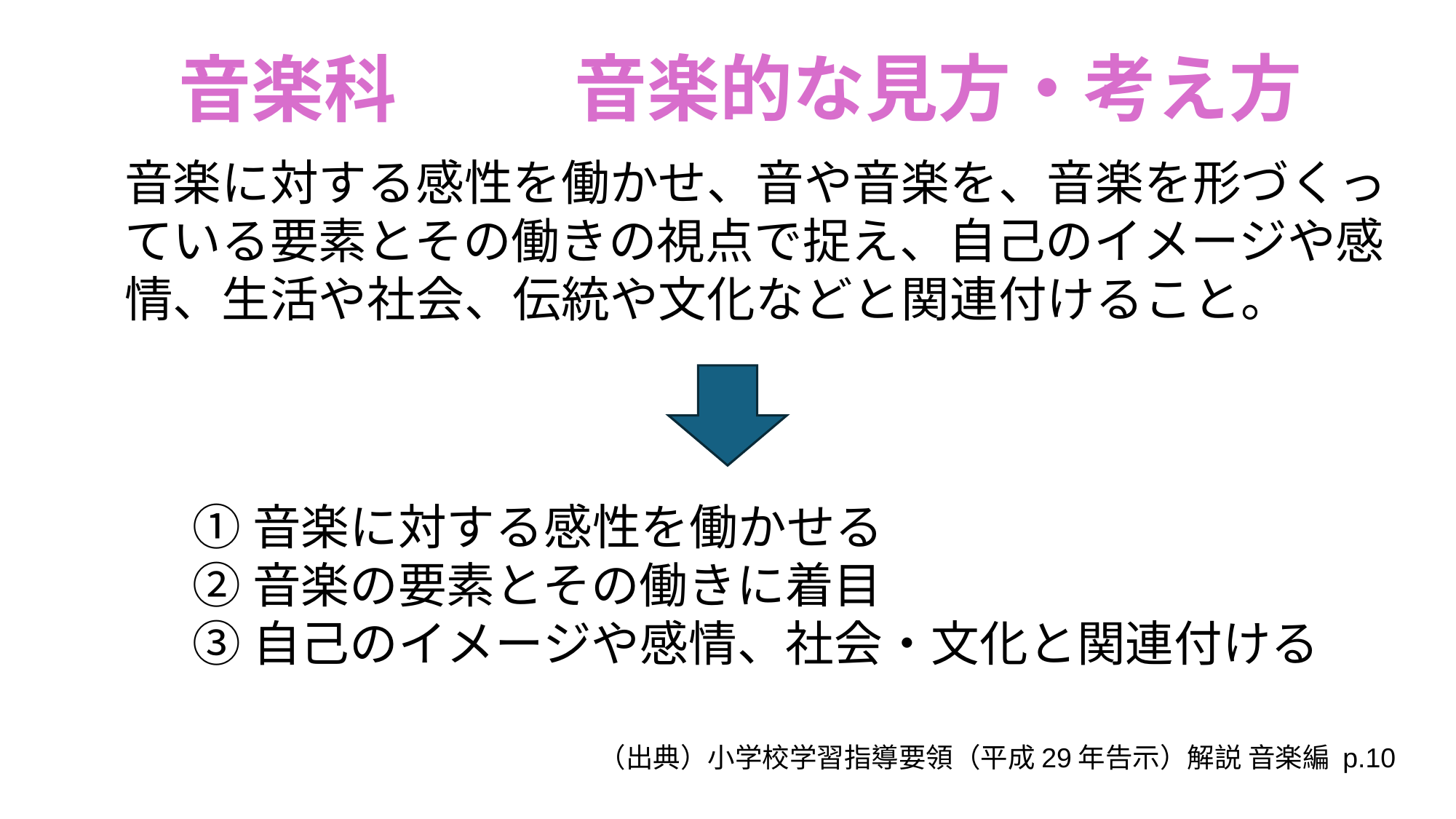

音楽的な見方・考え方
音楽科
音楽に対する感性を働かせ、音や音楽を、音楽を形づくっている要素とその働きの視点で捉え、自己のイメージや感情、生活や社会、伝統や文化などと関連付けること。

①音楽に対する感性を働かせる
②音楽の要素とその働きに着目
③自己のイメージや感情、社会・文化と関連付ける
（出典）小学校学習指導要領（平成29年告示）解説 音楽編 p.10